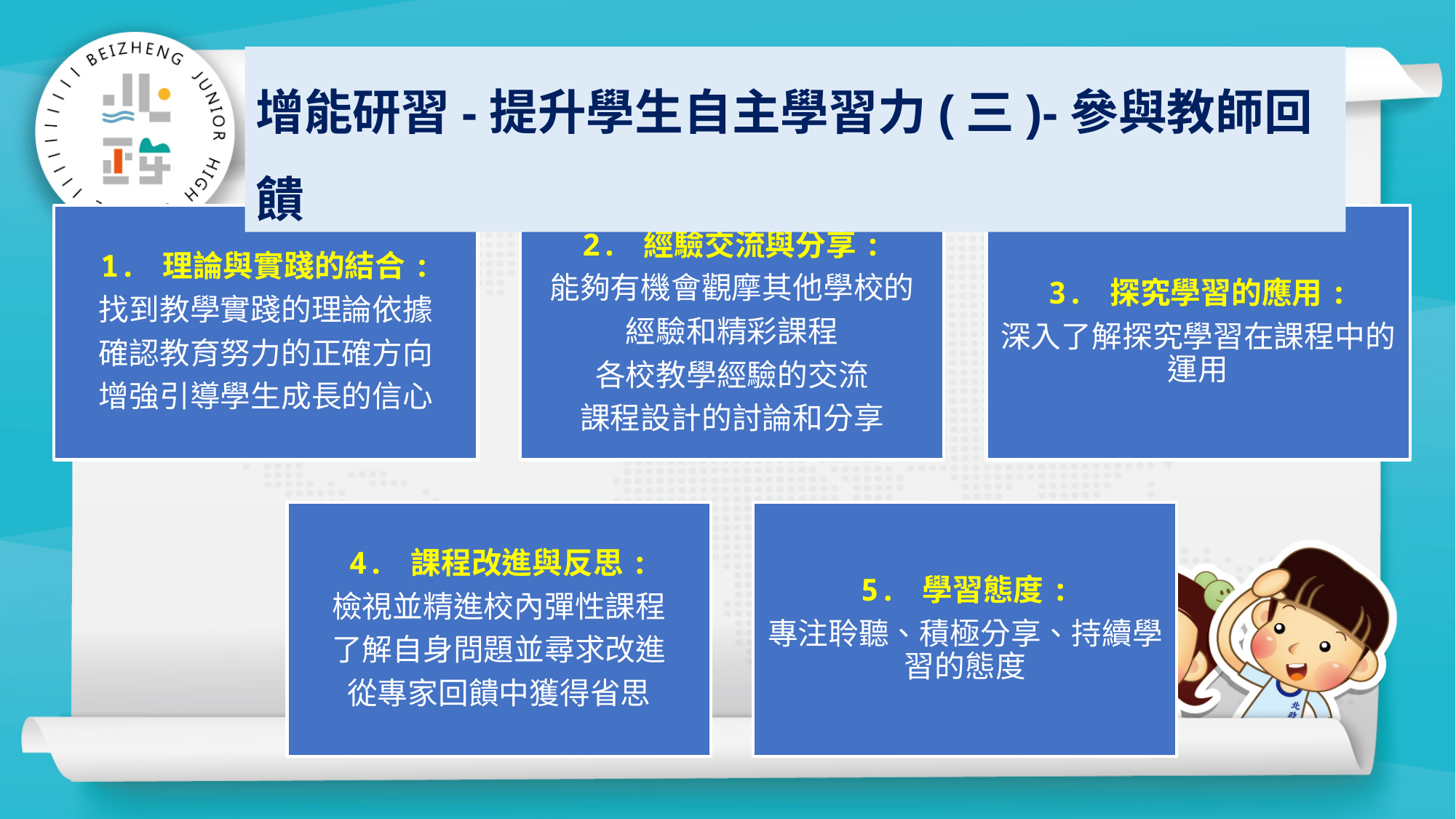

增能研習-提升學生自主學習力(三)-參與教師回饋
1. 理論與實踐的結合:
找到教學實踐的理論依據
確認教育努力的正確方向
增強引導學生成長的信心
2. 經驗交流與分享:
能夠有機會觀摩其他學校的
經驗和精彩課程
各校教學經驗的交流
課程設計的討論和分享
3. 探究學習的應用:
深入了解探究學習在課程中的運用
4. 課程改進與反思:
檢視並精進校內彈性課程
了解自身問題並尋求改進
從專家回饋中獲得省思
5. 學習態度:
專注聆聽、積極分享、持續學習的態度